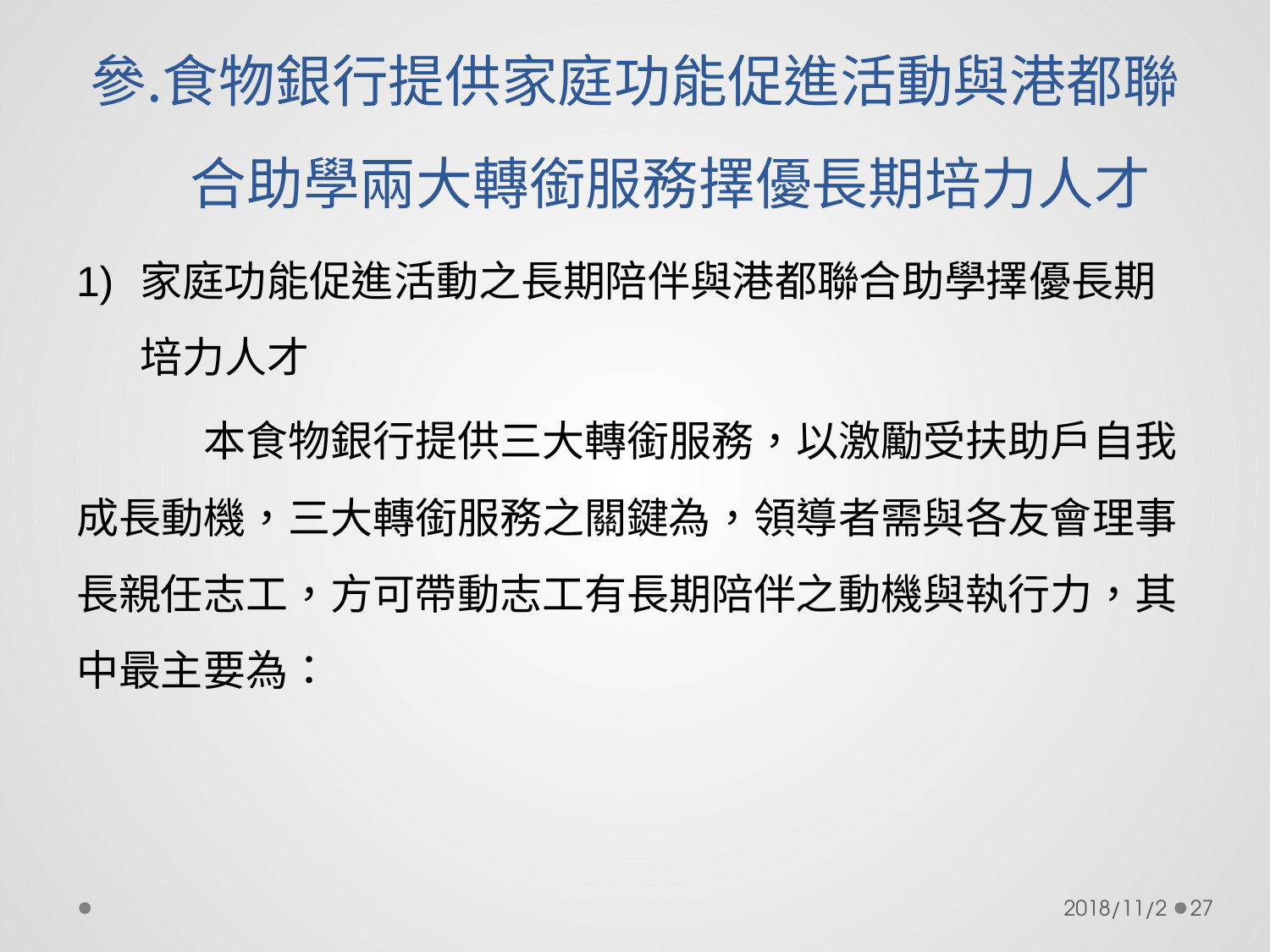

# 食物銀行提供家庭功能促進活動與港都聯合助學兩大轉銜服務擇優長期培力人才
家庭功能促進活動之長期陪伴與港都聯合助學擇優長期培力人才
	本食物銀行提供三大轉銜服務，以激勵受扶助戶自我成長動機，三大轉銜服務之關鍵為，領導者需與各友會理事長親任志工，方可帶動志工有長期陪伴之動機與執行力，其中最主要為：

2018/11/2
27